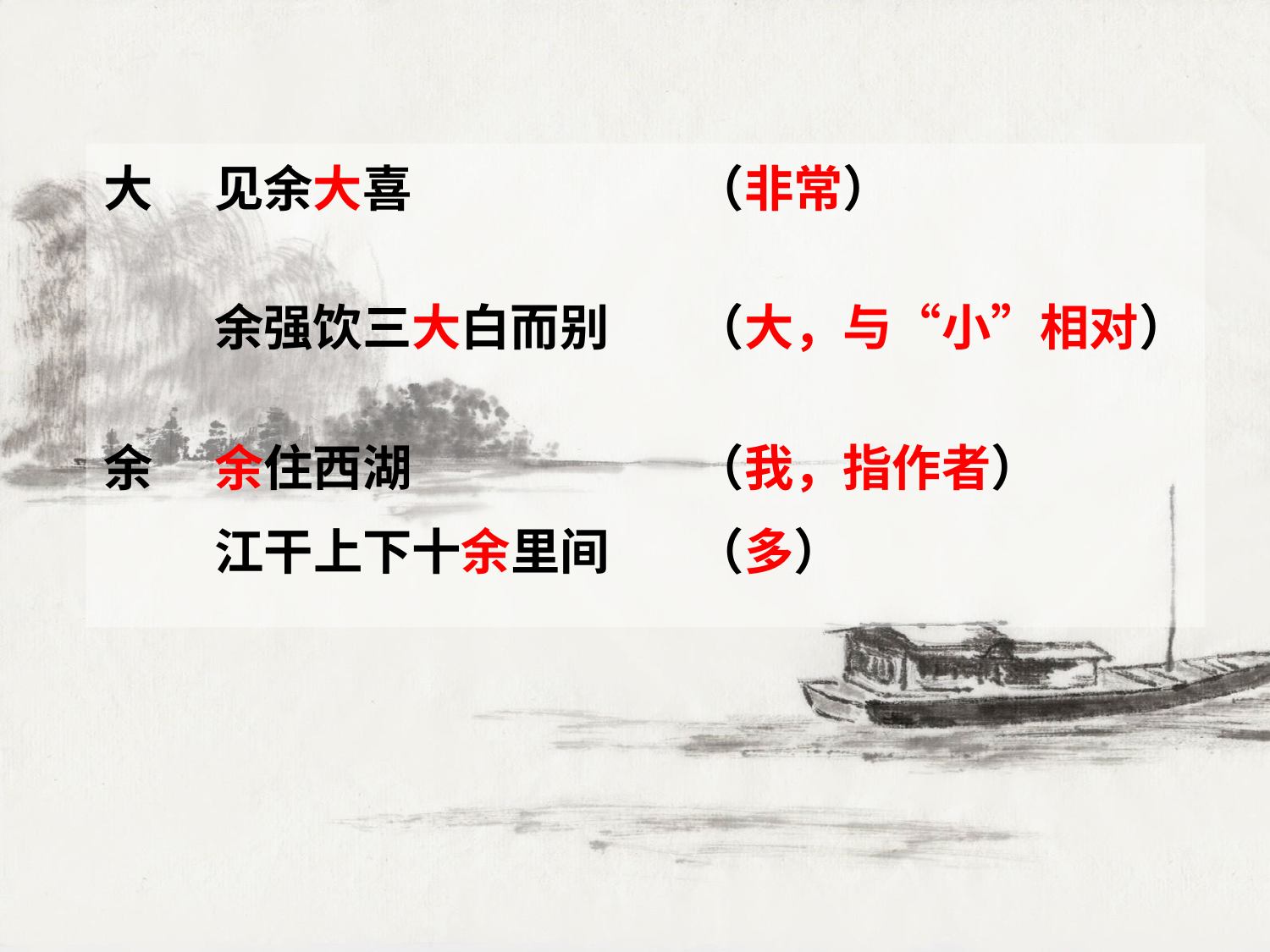

| 大 |  | 见余大喜 | （非常） |
| --- | --- | --- | --- |
|  |  | 余强饮三大白而别 | （大，与“小”相对） |
| 余 |  | 余住西湖 | （我，指作者） |
|  |  | 江干上下十余里间 | （多） |